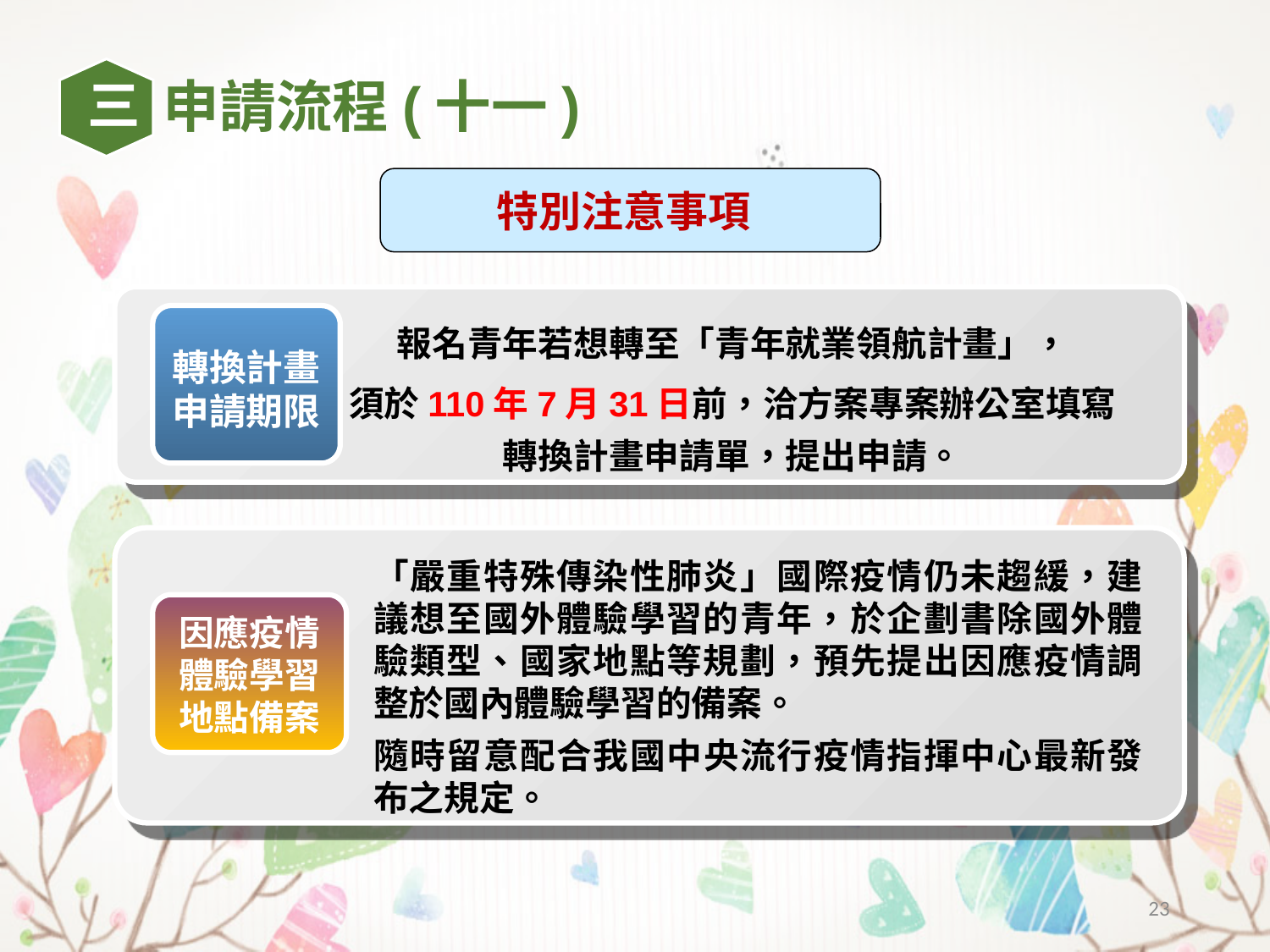

三
申請流程(十一)

特別注意事項

報名青年若想轉至「青年就業領航計畫」，
須於110年7月31日前，洽方案專案辦公室填寫轉換計畫申請單，提出申請。

轉換計畫
申請期限

「嚴重特殊傳染性肺炎」國際疫情仍未趨緩，建議想至國外體驗學習的青年，於企劃書除國外體驗類型、國家地點等規劃，預先提出因應疫情調整於國內體驗學習的備案。
隨時留意配合我國中央流行疫情指揮中心最新發布之規定。

因應疫情體驗學習地點備案

23